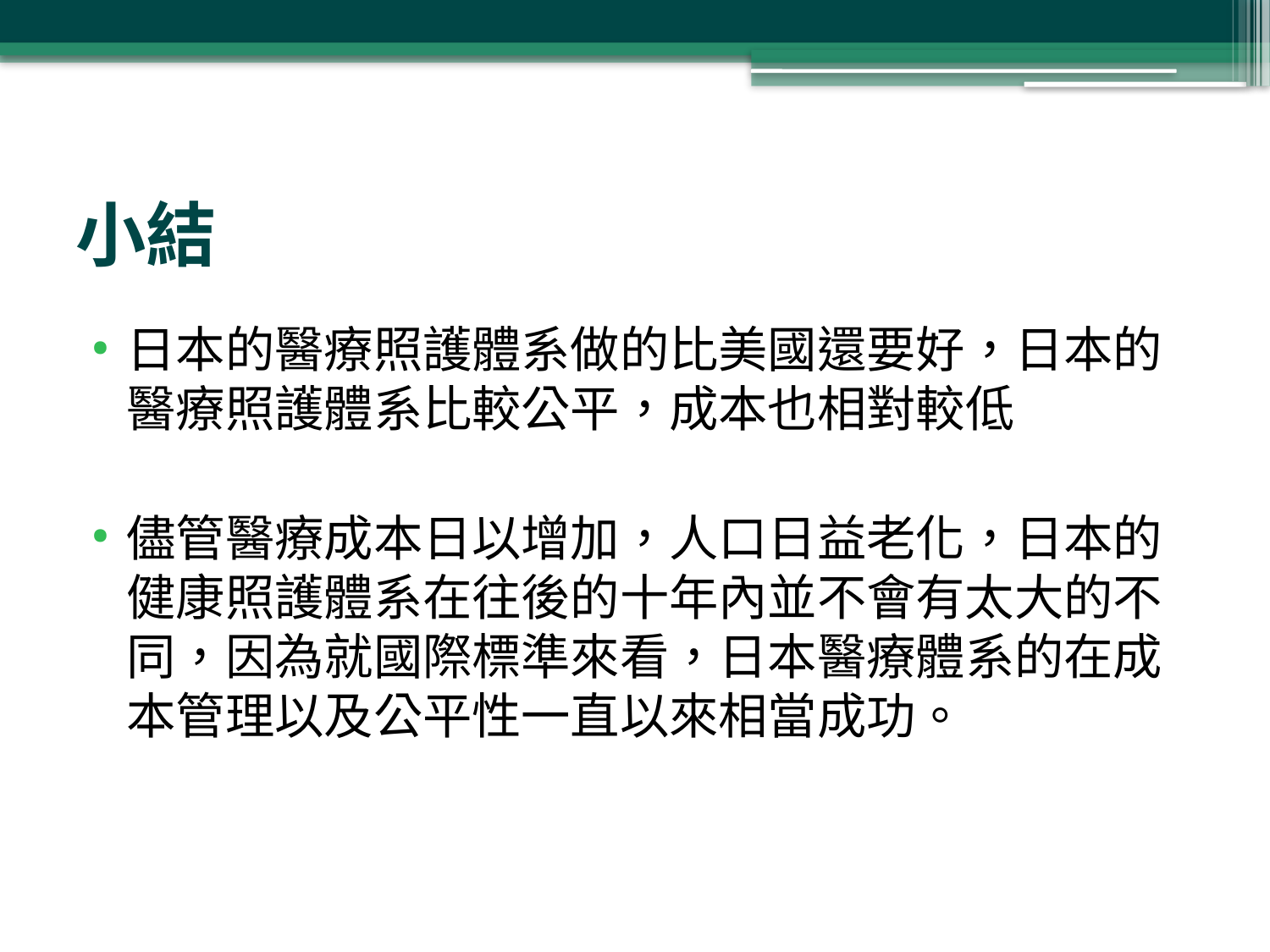

# 小結
日本的醫療照護體系做的比美國還要好，日本的醫療照護體系比較公平，成本也相對較低

儘管醫療成本日以增加，人口日益老化，日本的健康照護體系在往後的十年內並不會有太大的不同，因為就國際標準來看，日本醫療體系的在成本管理以及公平性一直以來相當成功。